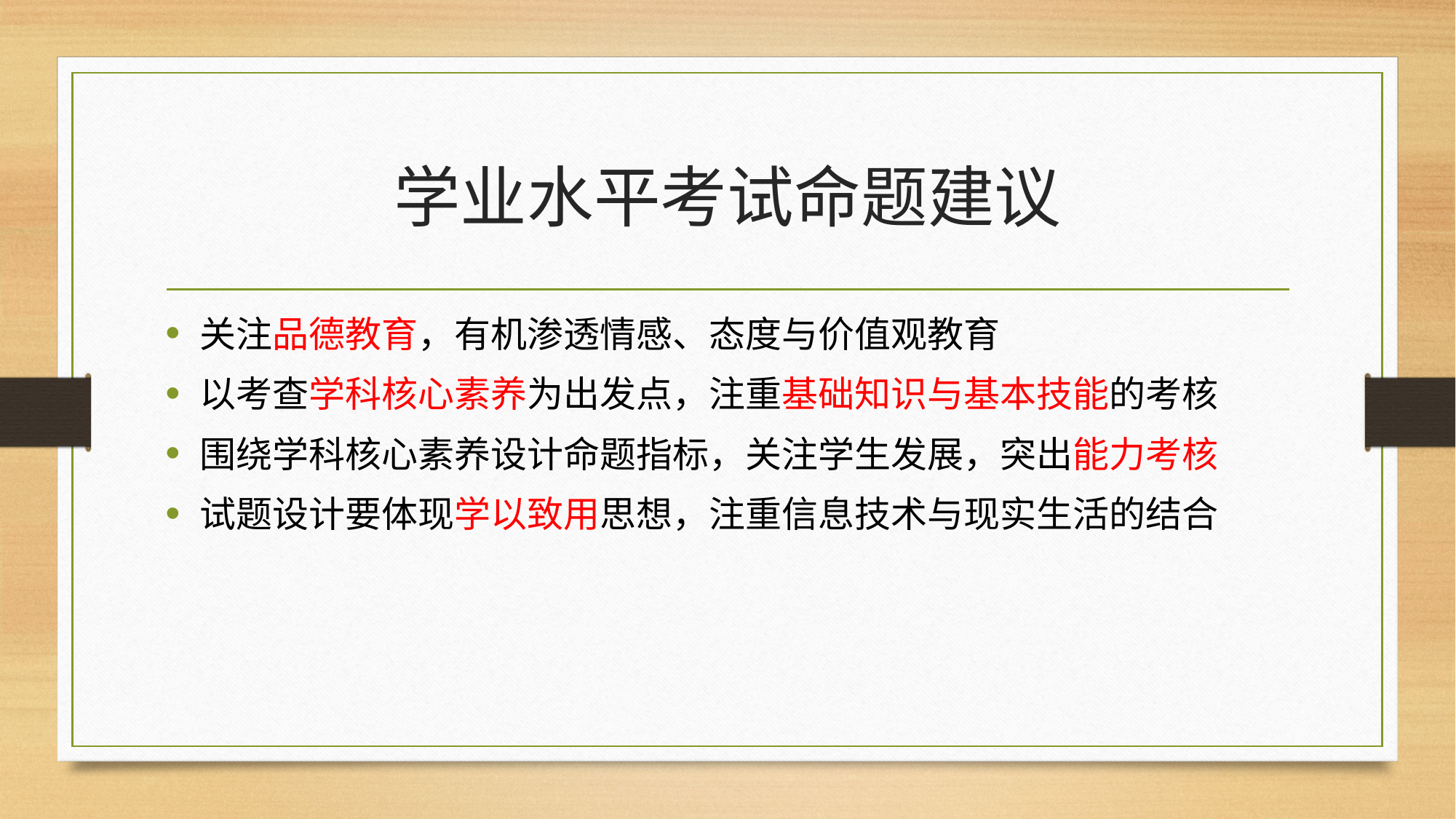

# 学业水平考试命题建议
关注品德教育，有机渗透情感、态度与价值观教育
以考查学科核心素养为出发点，注重基础知识与基本技能的考核
围绕学科核心素养设计命题指标，关注学生发展，突出能力考核
试题设计要体现学以致用思想，注重信息技术与现实生活的结合